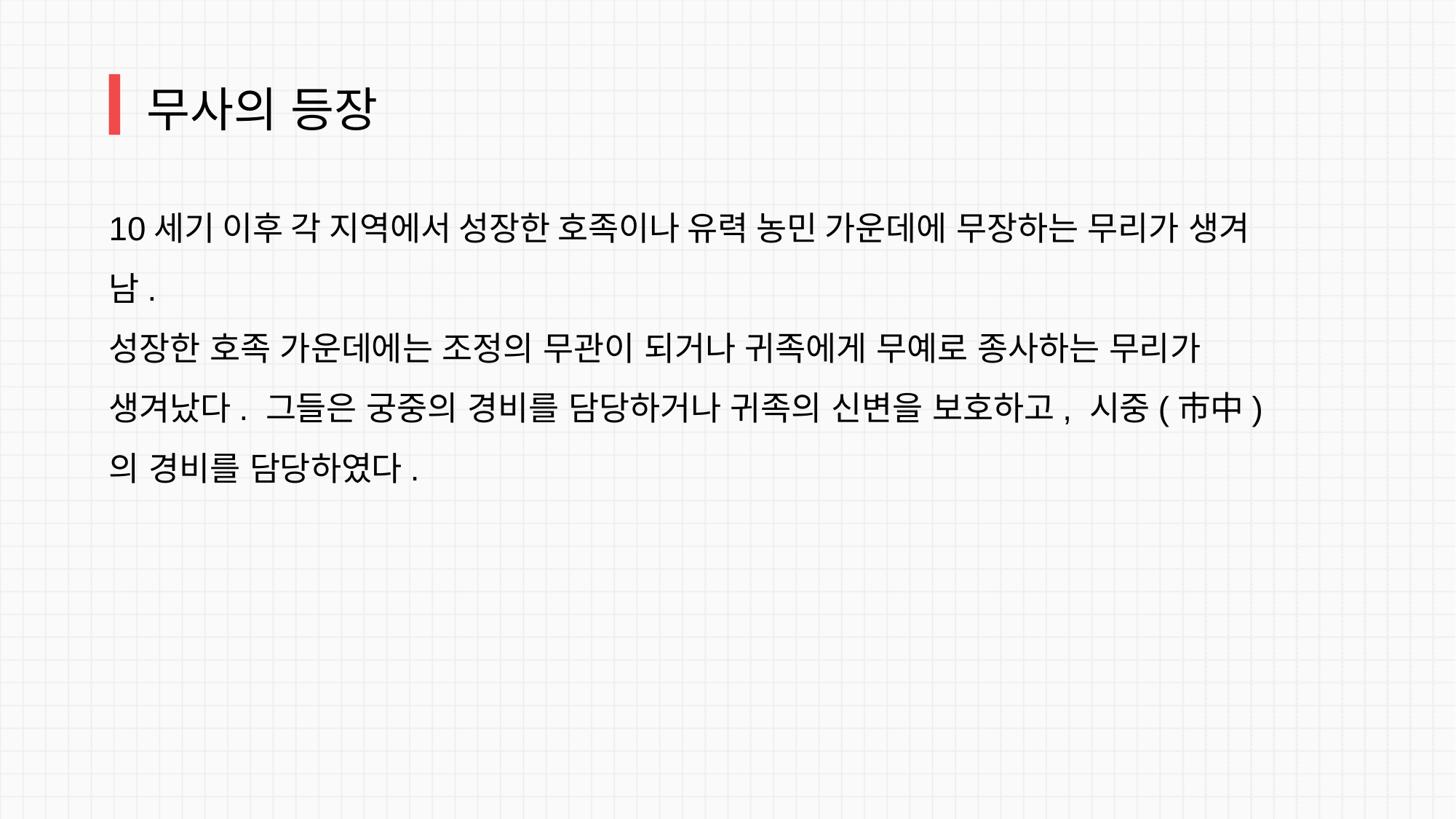

무사의 등장
10세기 이후 각 지역에서 성장한 호족이나 유력 농민 가운데에 무장하는 무리가 생겨남.
성장한 호족 가운데에는 조정의 무관이 되거나 귀족에게 무예로 종사하는 무리가 생겨났다. 그들은 궁중의 경비를 담당하거나 귀족의 신변을 보호하고, 시중(市中)의 경비를 담당하였다.